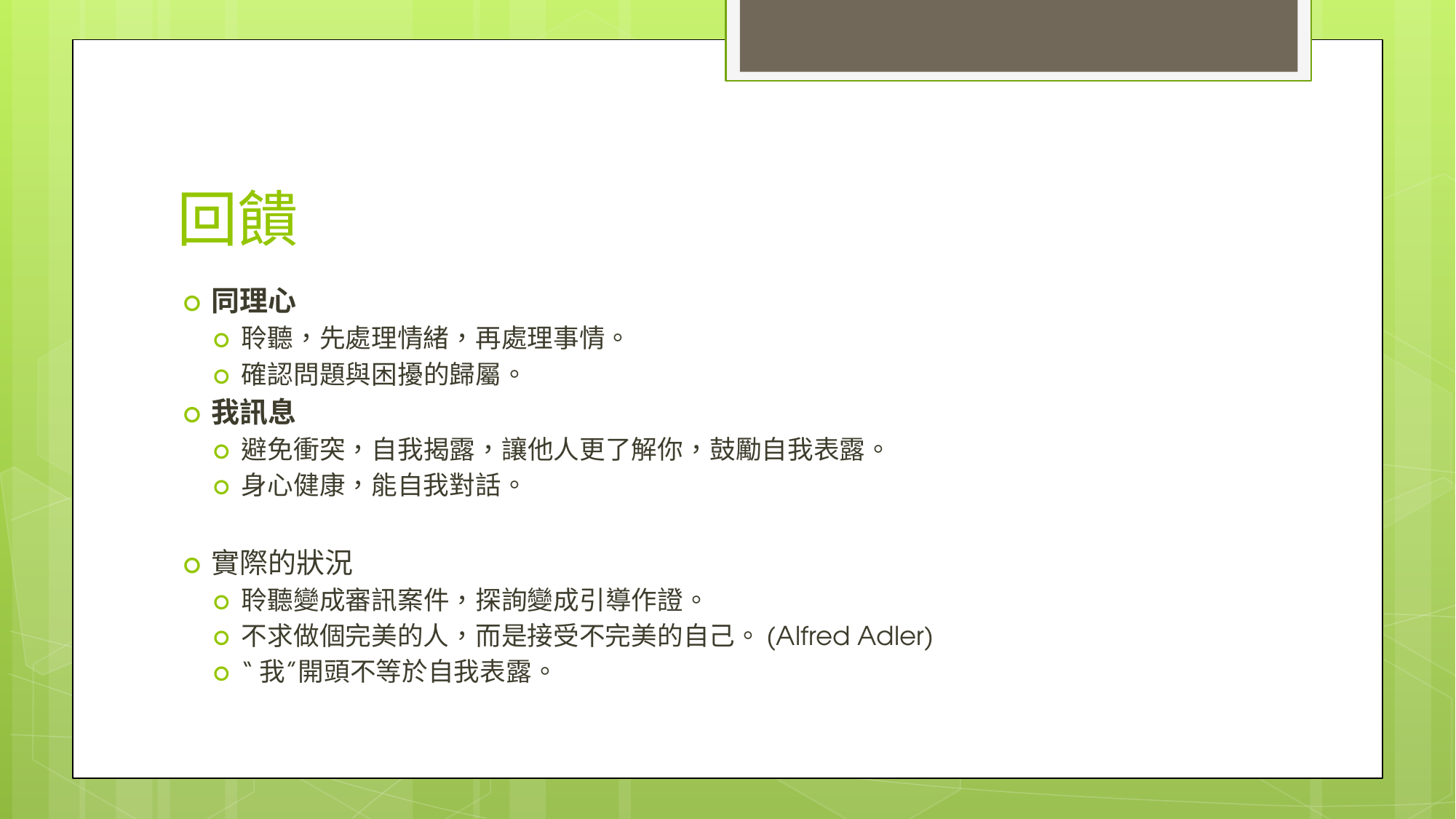

# 回饋
同理心
聆聽，先處理情緒，再處理事情。
確認問題與困擾的歸屬。
我訊息
避免衝突，自我揭露，讓他人更了解你，鼓勵自我表露。
身心健康，能自我對話。

實際的狀況
聆聽變成審訊案件，探詢變成引導作證。
不求做個完美的人，而是接受不完美的自己。(Alfred Adler)
“我”開頭不等於自我表露。